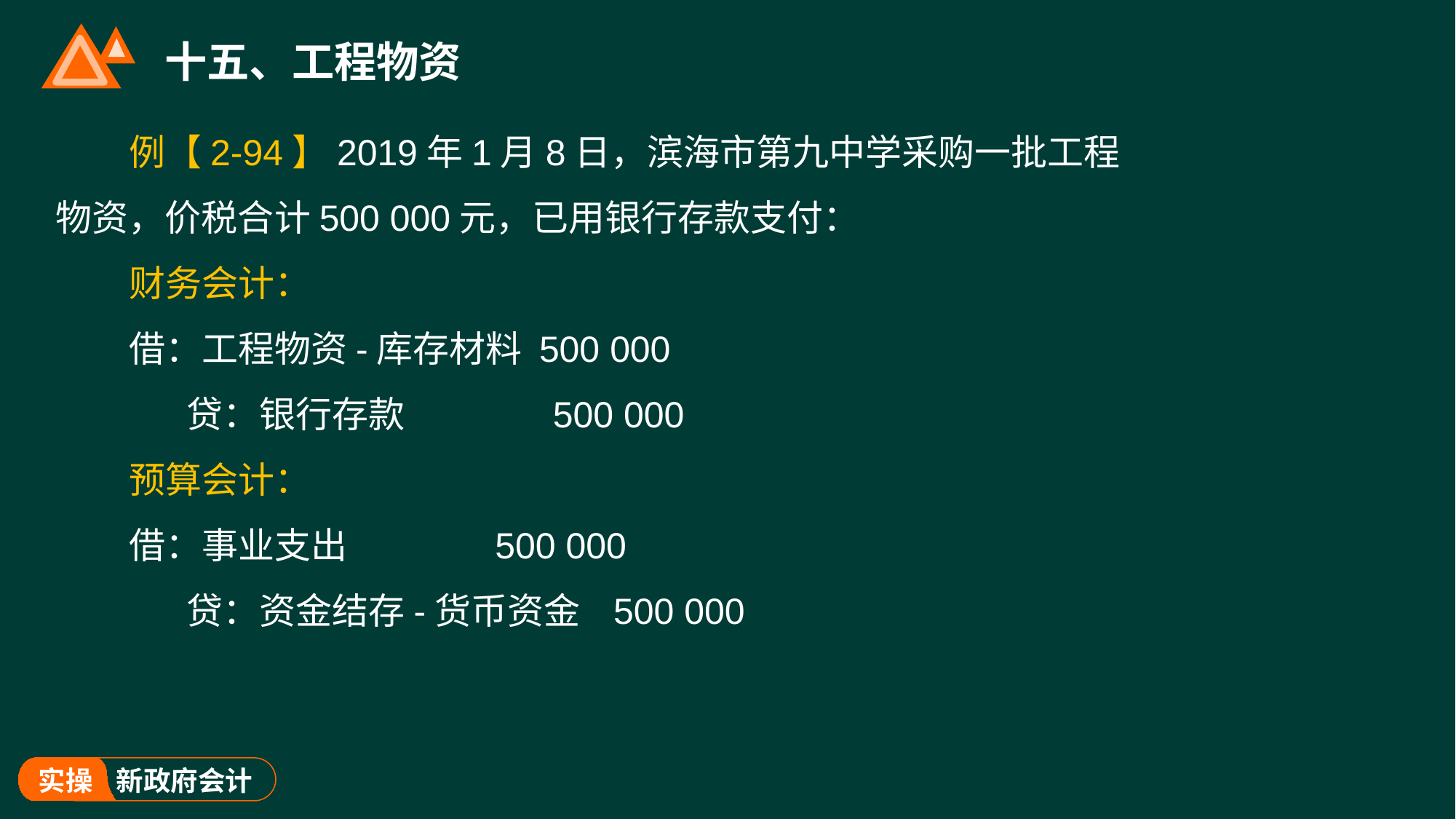

# 十五、工程物资
例【2-94】2019年1月8日，滨海市第九中学采购一批工程物资，价税合计500 000元，已用银行存款支付：
财务会计：
借：工程物资-库存材料 500 000
      贷：银行存款                 500 000
预算会计：
借：事业支出                 500 000
      贷：资金结存-货币资金   500 000